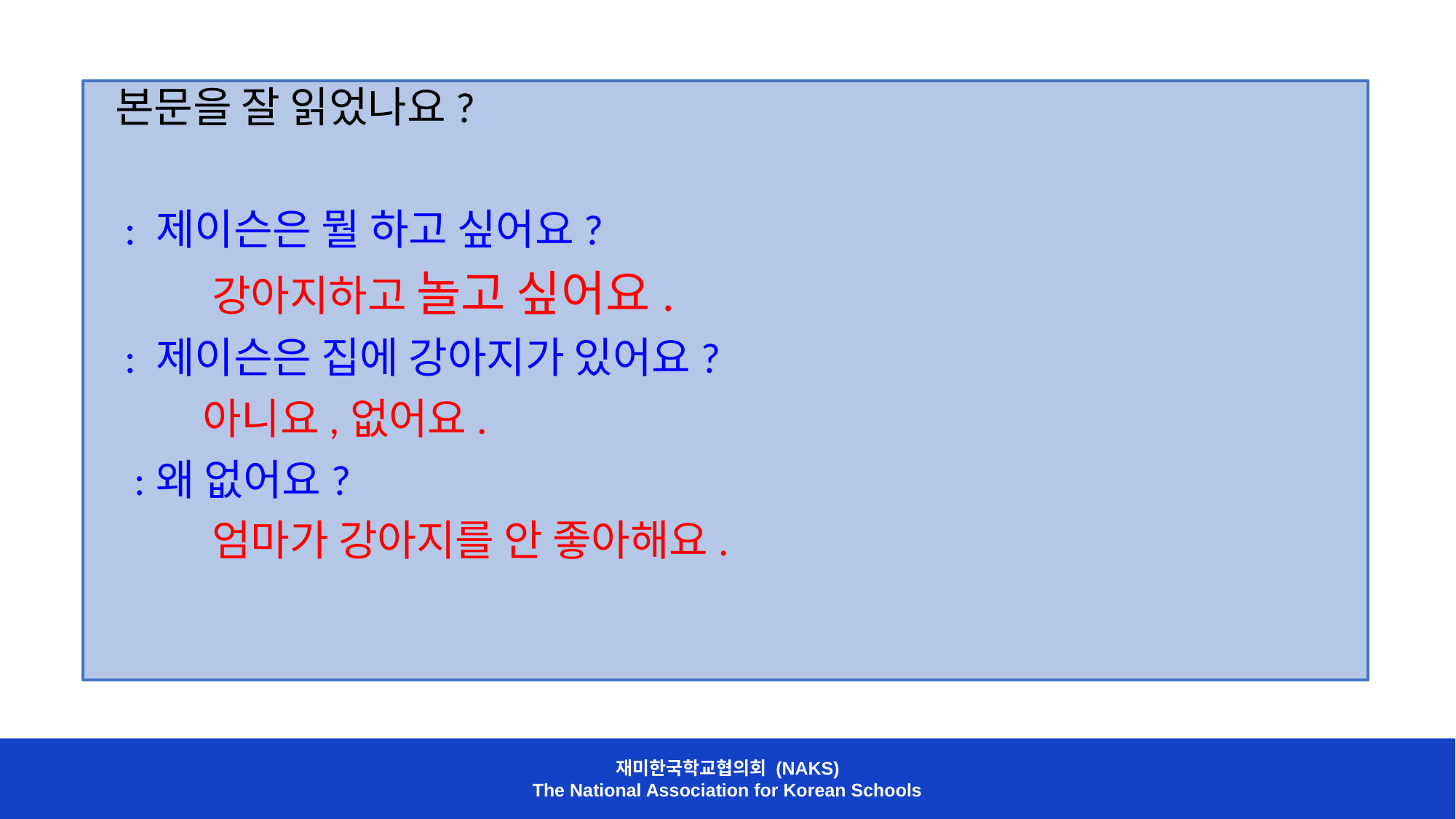

본문을 잘 읽었나요?

 : 제이슨은 뭘 하고 싶어요?
         강아지하고 놀고 싶어요.
 : 제이슨은 집에 강아지가 있어요?
        아니요,없어요.
  :왜 없어요?
         엄마가 강아지를 안 좋아해요.
재미한국학교협의회 (NAKS)
The National Association for Korean Schools